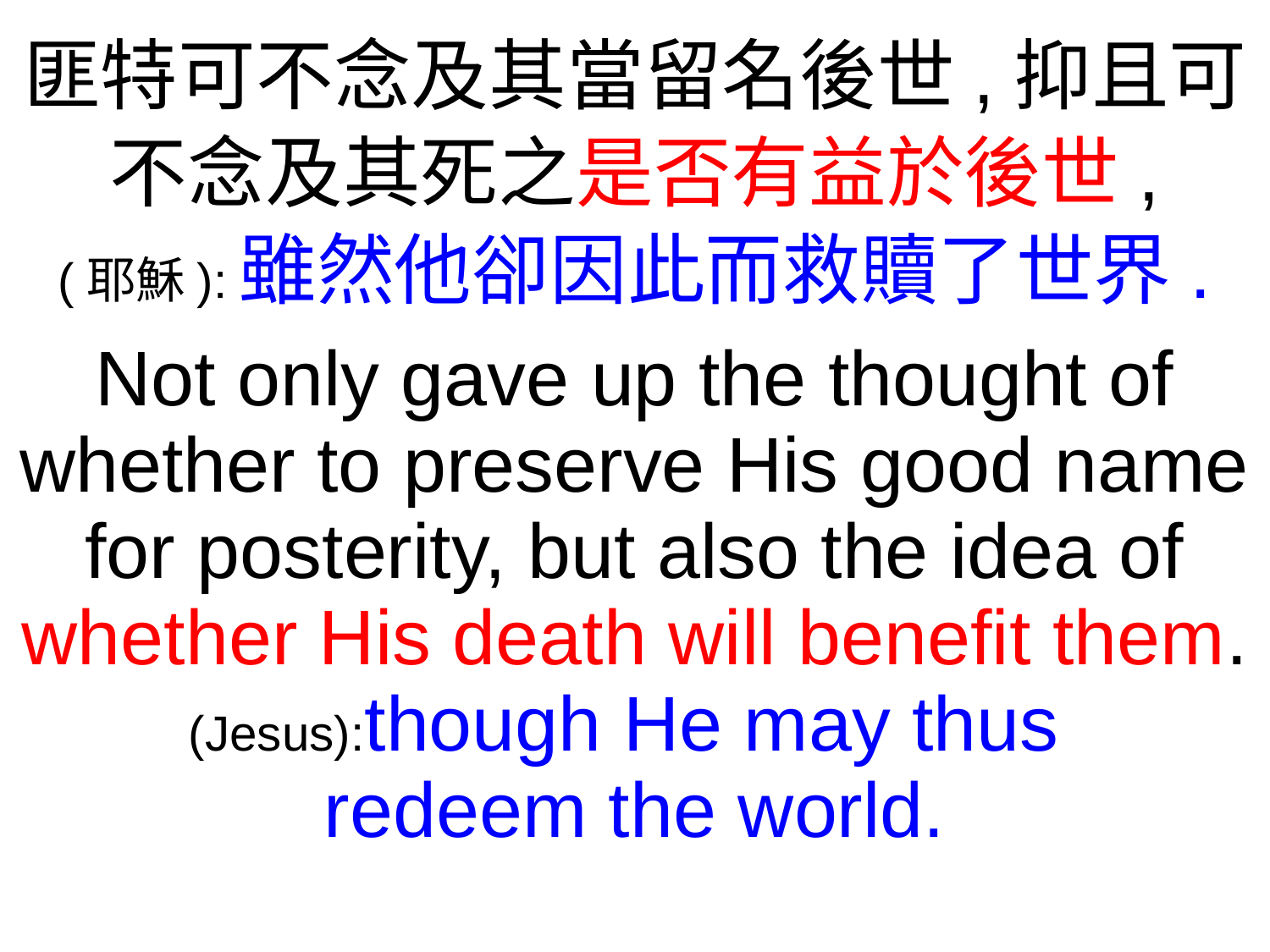

匪特可不念及其當留名後世,抑且可不念及其死之是否有益於後世,
(耶穌):雖然他卻因此而救贖了世界.
Not only gave up the thought of whether to preserve His good name for posterity, but also the idea of whether His death will benefit them. (Jesus):though He may thus
redeem the world.